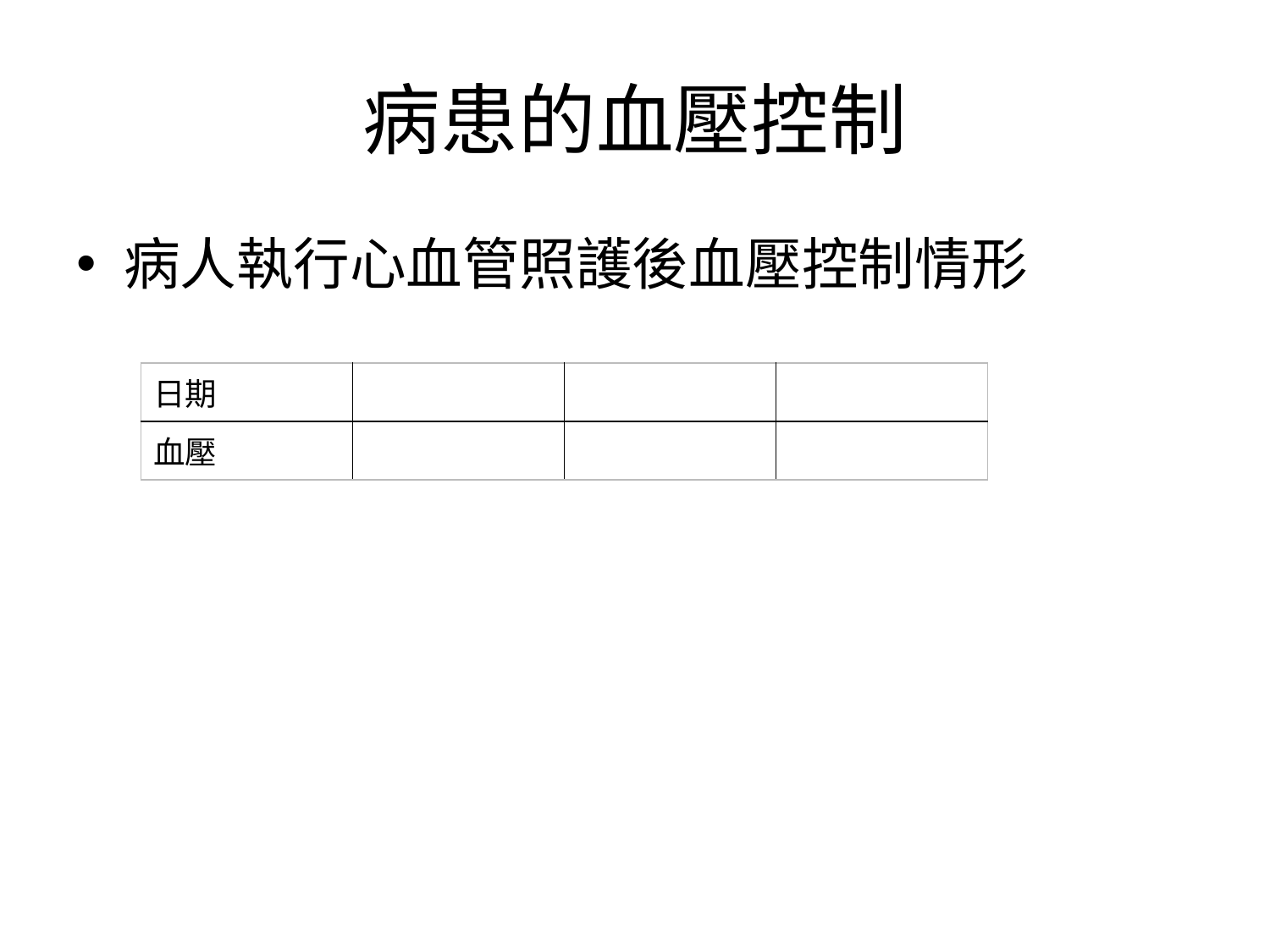

# 病患的血壓控制
病人執行心血管照護後血壓控制情形
| 日期 |  |  |  |
| --- | --- | --- | --- |
| 血壓 |  |  |  |